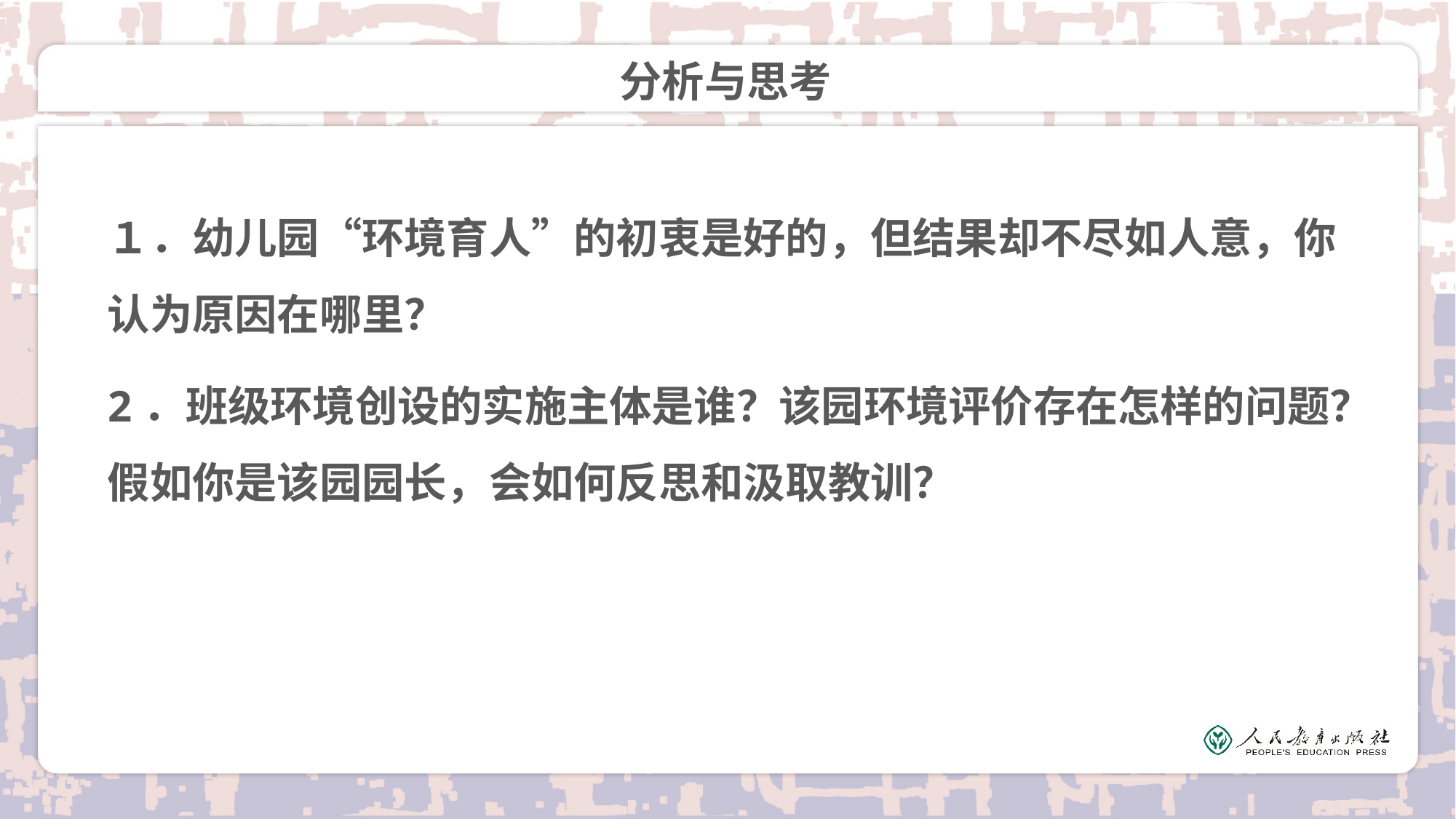

# 分析与思考
１．幼儿园“环境育人”的初衷是好的，但结果却不尽如人意，你认为原因在哪里？
2．班级环境创设的实施主体是谁？该园环境评价存在怎样的问题？假如你是该园园长，会如何反思和汲取教训？